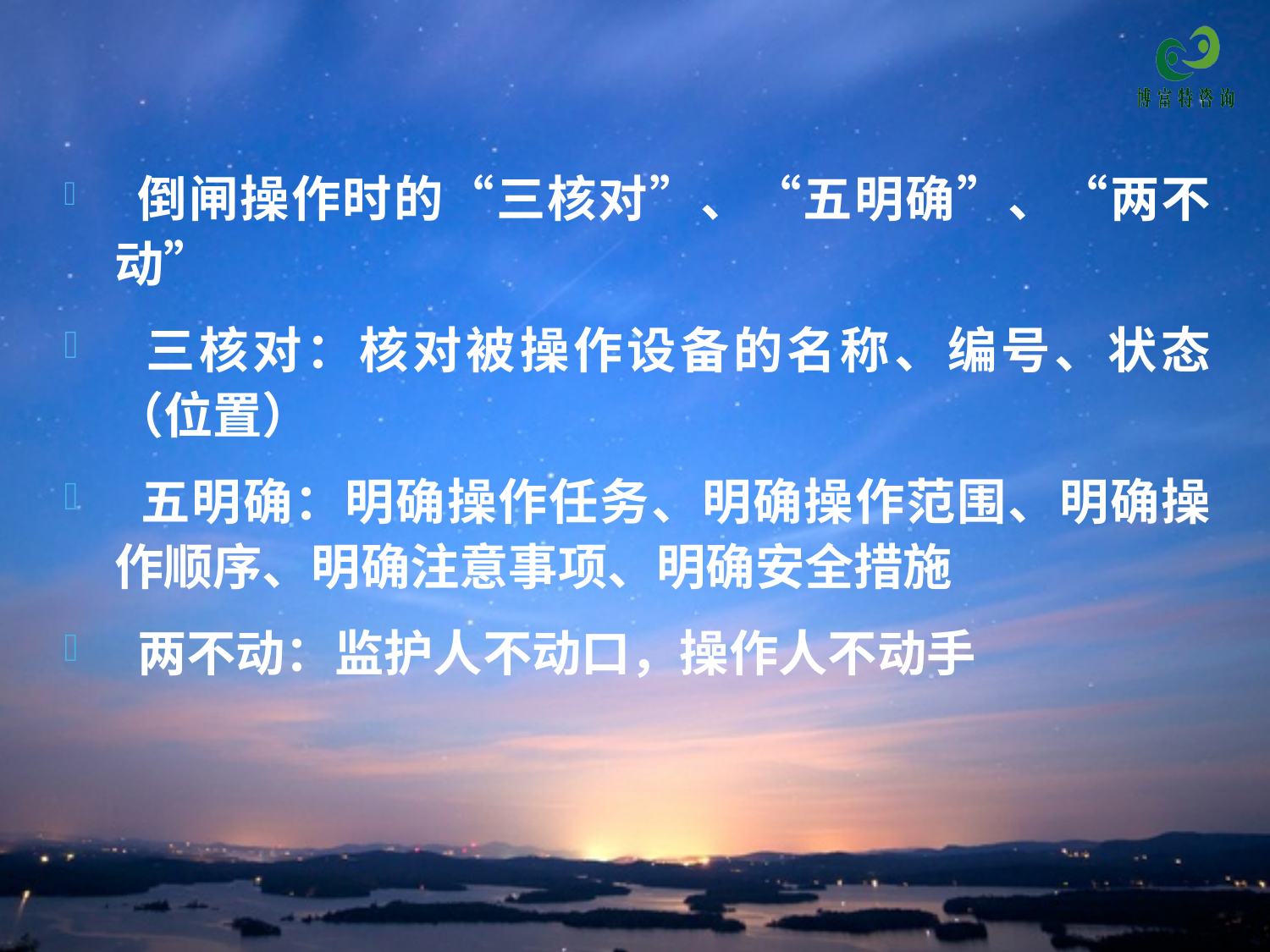

倒闸操作时的“三核对”、“五明确”、“两不动”
 三核对：核对被操作设备的名称、编号、状态（位置）
 五明确：明确操作任务、明确操作范围、明确操作顺序、明确注意事项、明确安全措施
 两不动：监护人不动口，操作人不动手